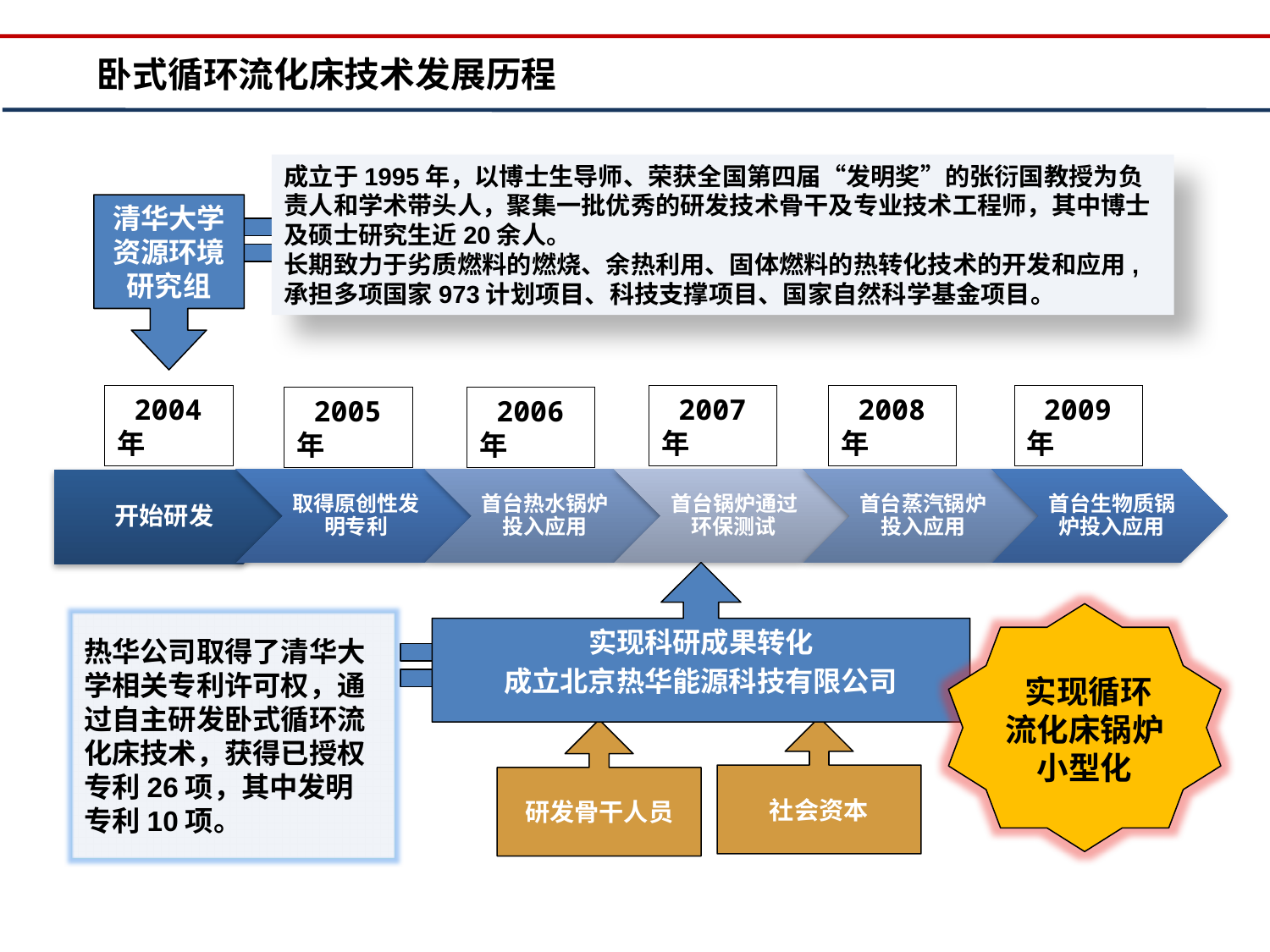

卧式循环流化床技术发展历程

成立于1995年，以博士生导师、荣获全国第四届“发明奖”的张衍国教授为负责人和学术带头人，聚集一批优秀的研发技术骨干及专业技术工程师，其中博士及硕士研究生近20余人。
长期致力于劣质燃料的燃烧、余热利用、固体燃料的热转化技术的开发和应用,承担多项国家973计划项目、科技支撑项目、国家自然科学基金项目。
清华大学资源环境研究组

开始研发
取得原创性发明专利
首台热水锅炉投入应用
首台锅炉通过环保测试
首台蒸汽锅炉投入应用
首台生物质锅炉投入应用
 2004年
 2007年
 2008年
 2009年
 2005年
 2006年
实现科研成果转化
成立北京热华能源科技有限公司
 实现循环  流化床锅炉小型化
热华公司取得了清华大学相关专利许可权，通过自主研发卧式循环流化床技术，获得已授权专利26项，其中发明专利10项。

社会资本
研发骨干人员